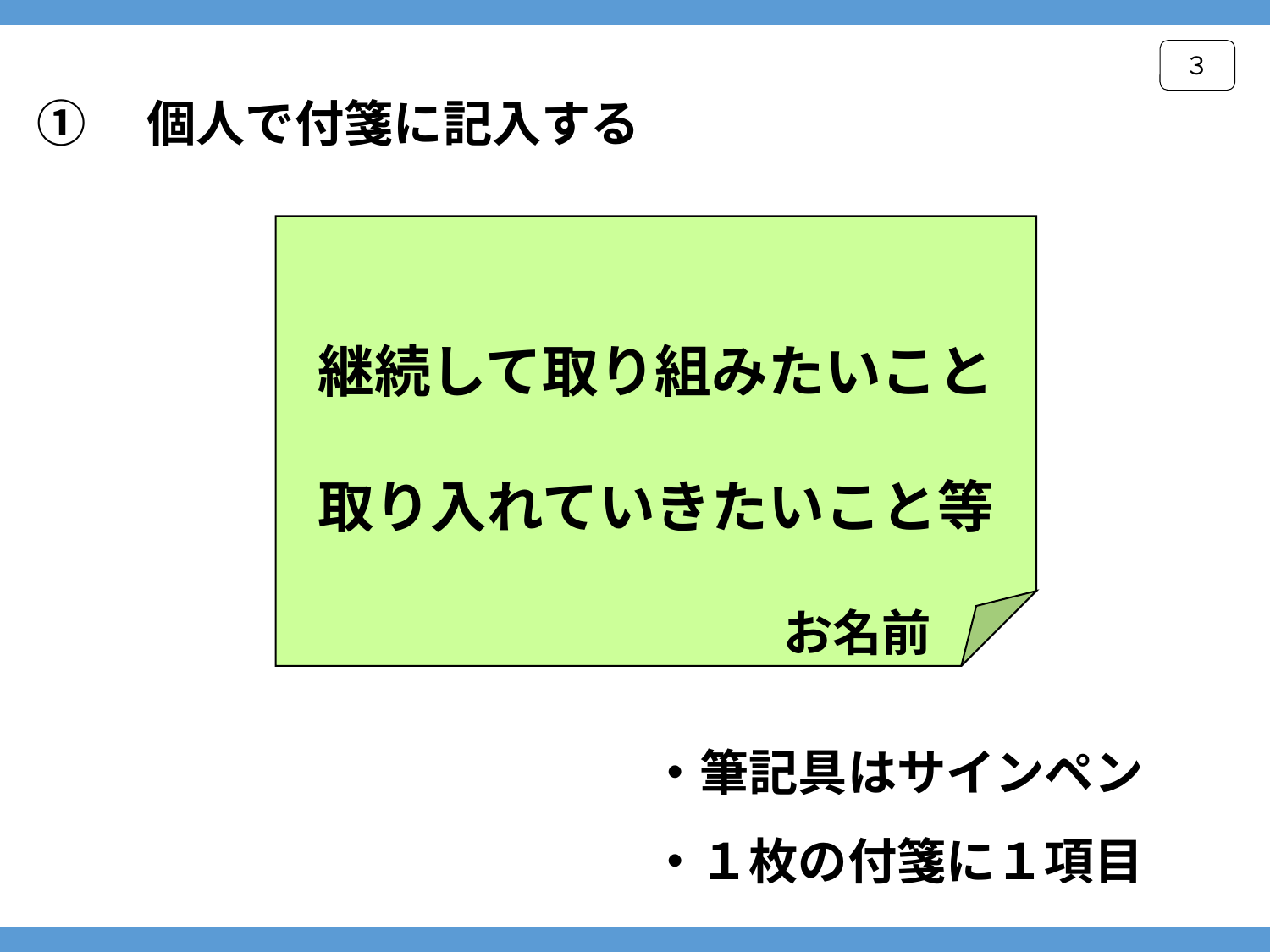

３
①　個人で付箋に記入する

継続して取り組みたいこと

取り入れていきたいこと等

お名前
・筆記具はサインペン
・１枚の付箋に１項目